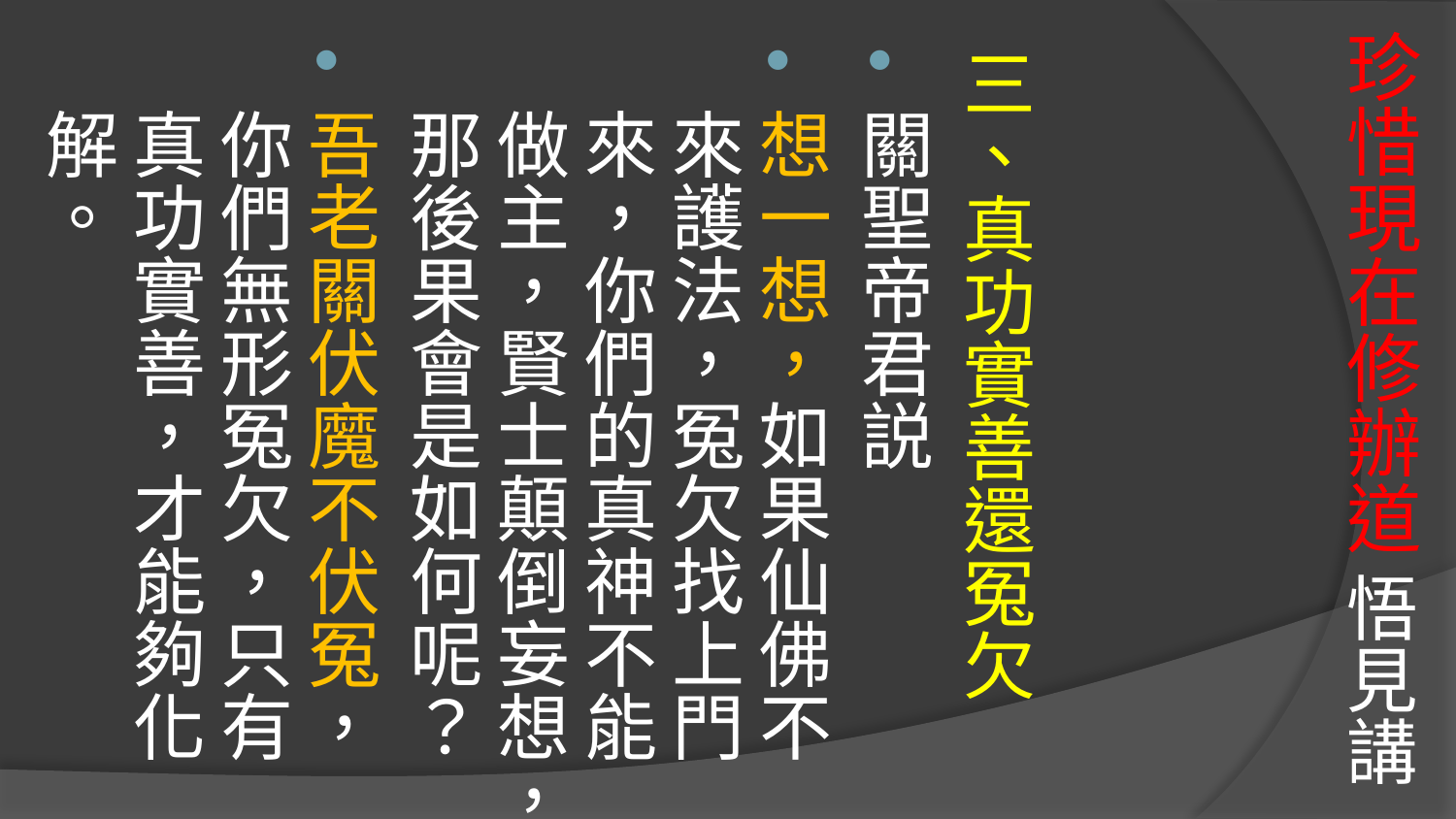

# 珍惜現在修辦道 悟見講
三、真功實善還冤欠
關聖帝君説
想一想，如果仙佛不來護法，冤欠找上門來，你們的真神不能做主，賢士顛倒妄想，那後果會是如何呢？
吾老關伏魔不伏冤，你們無形冤欠，只有真功實善，才能夠化解。